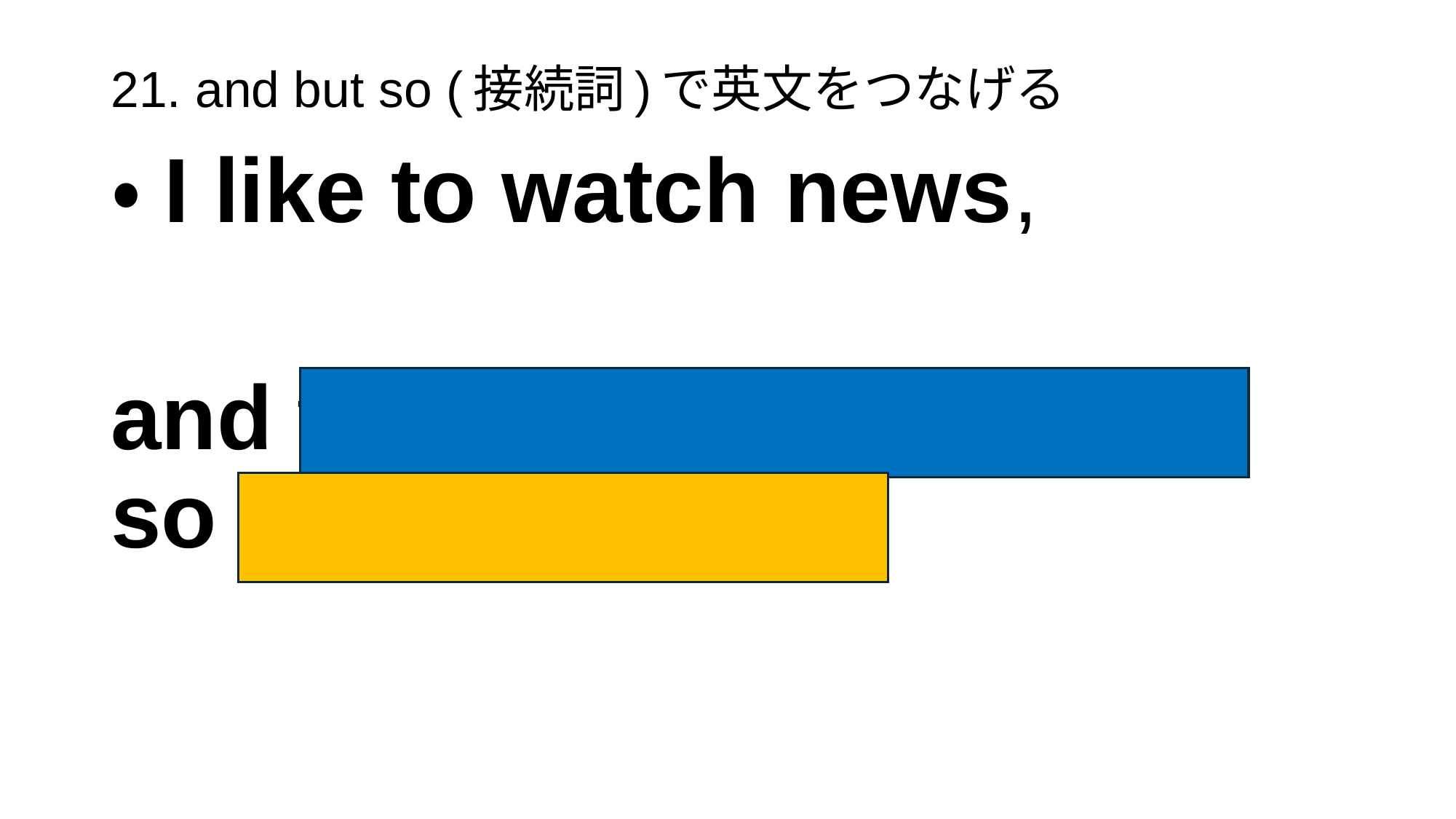

# 21. and but so (接続詞)で英文をつなげる
・I like to watch news,

and the news was *serious, so I was shocked.